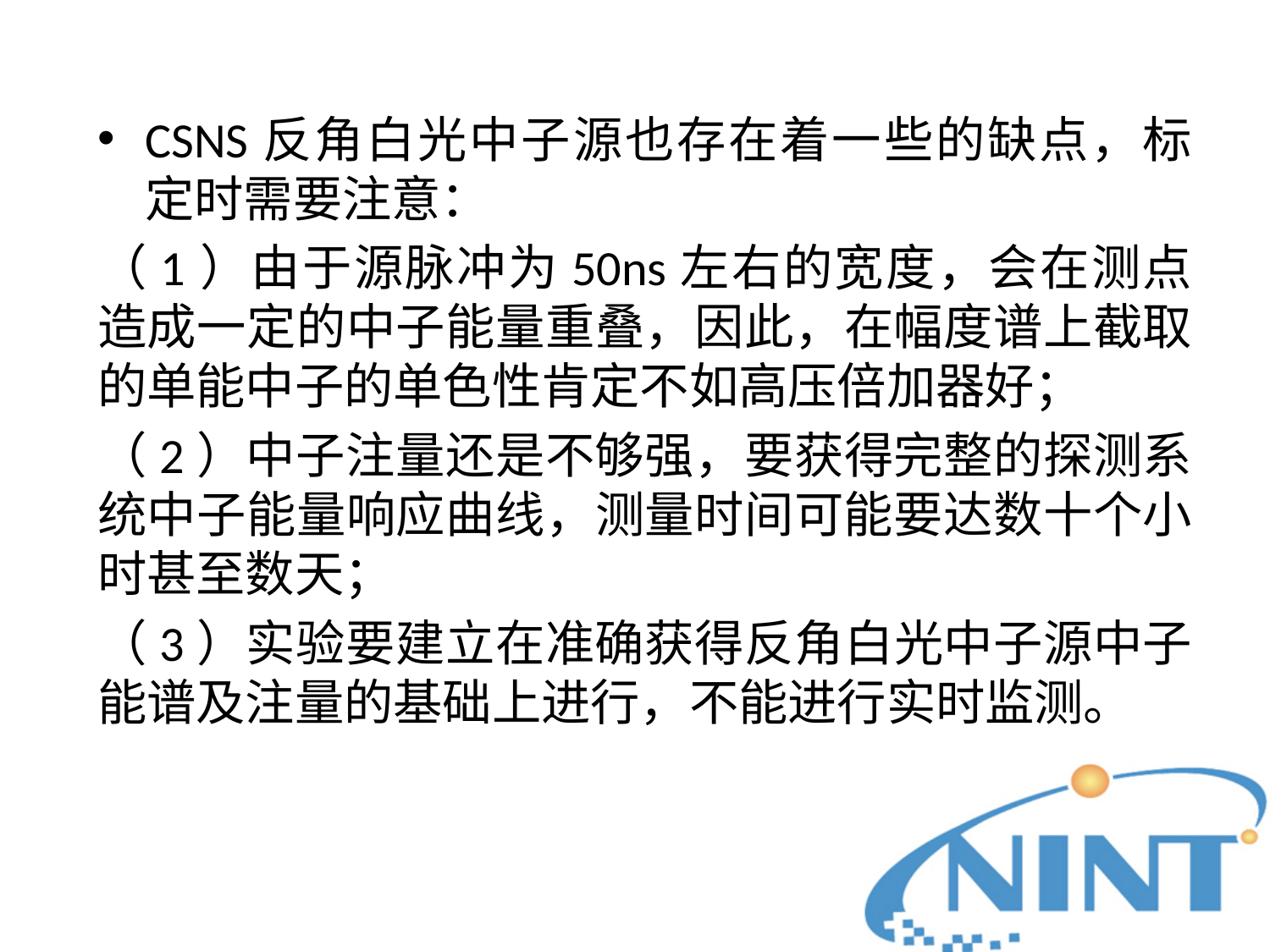

CSNS反角白光中子源也存在着一些的缺点，标定时需要注意：
（1）由于源脉冲为50ns左右的宽度，会在测点造成一定的中子能量重叠，因此，在幅度谱上截取的单能中子的单色性肯定不如高压倍加器好；
（2）中子注量还是不够强，要获得完整的探测系统中子能量响应曲线，测量时间可能要达数十个小时甚至数天；
（3）实验要建立在准确获得反角白光中子源中子能谱及注量的基础上进行，不能进行实时监测。